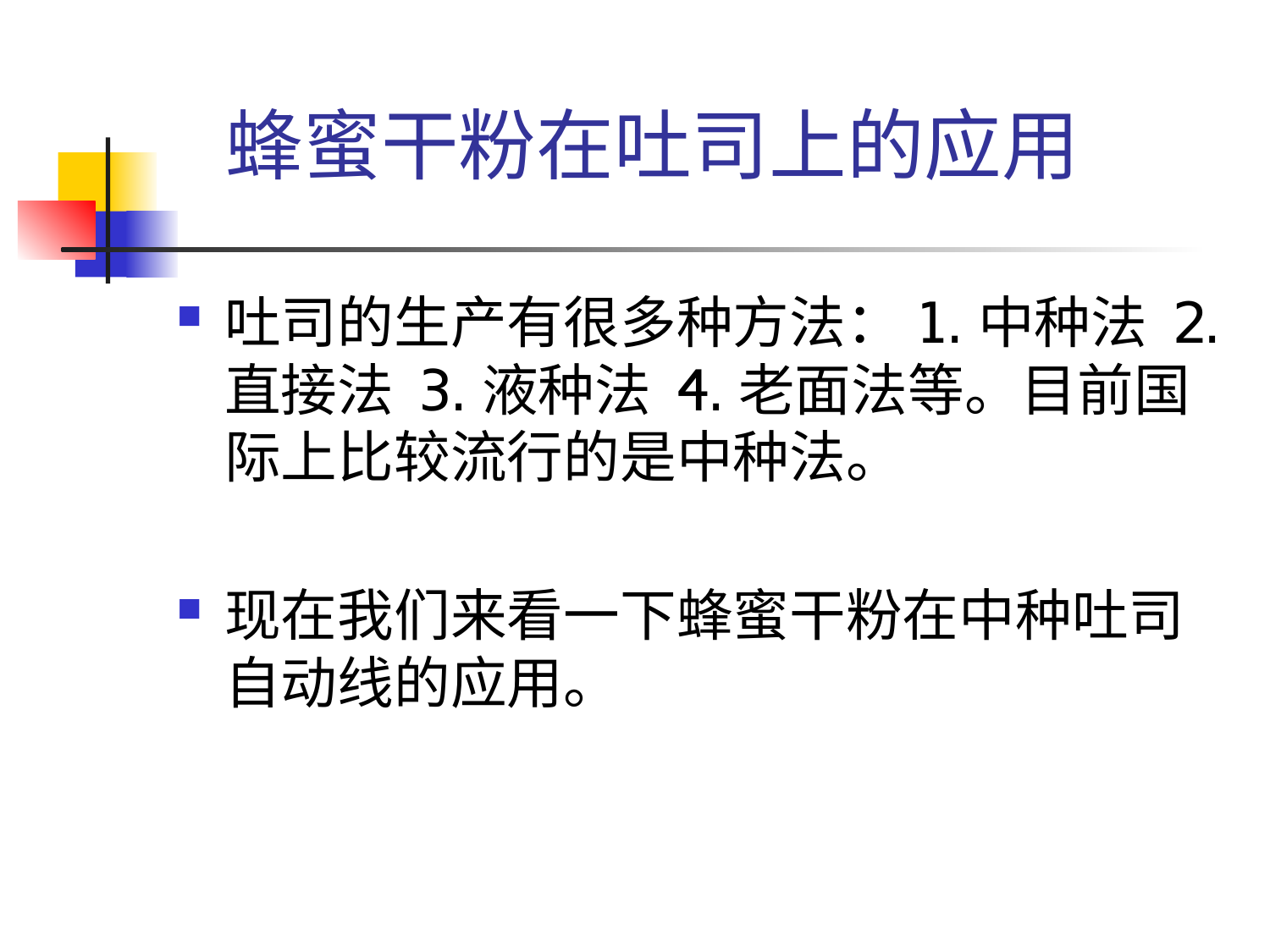

# 蜂蜜干粉在吐司上的应用
吐司的生产有很多种方法：1.中种法 2.直接法 3.液种法 4.老面法等。目前国际上比较流行的是中种法。

现在我们来看一下蜂蜜干粉在中种吐司自动线的应用。